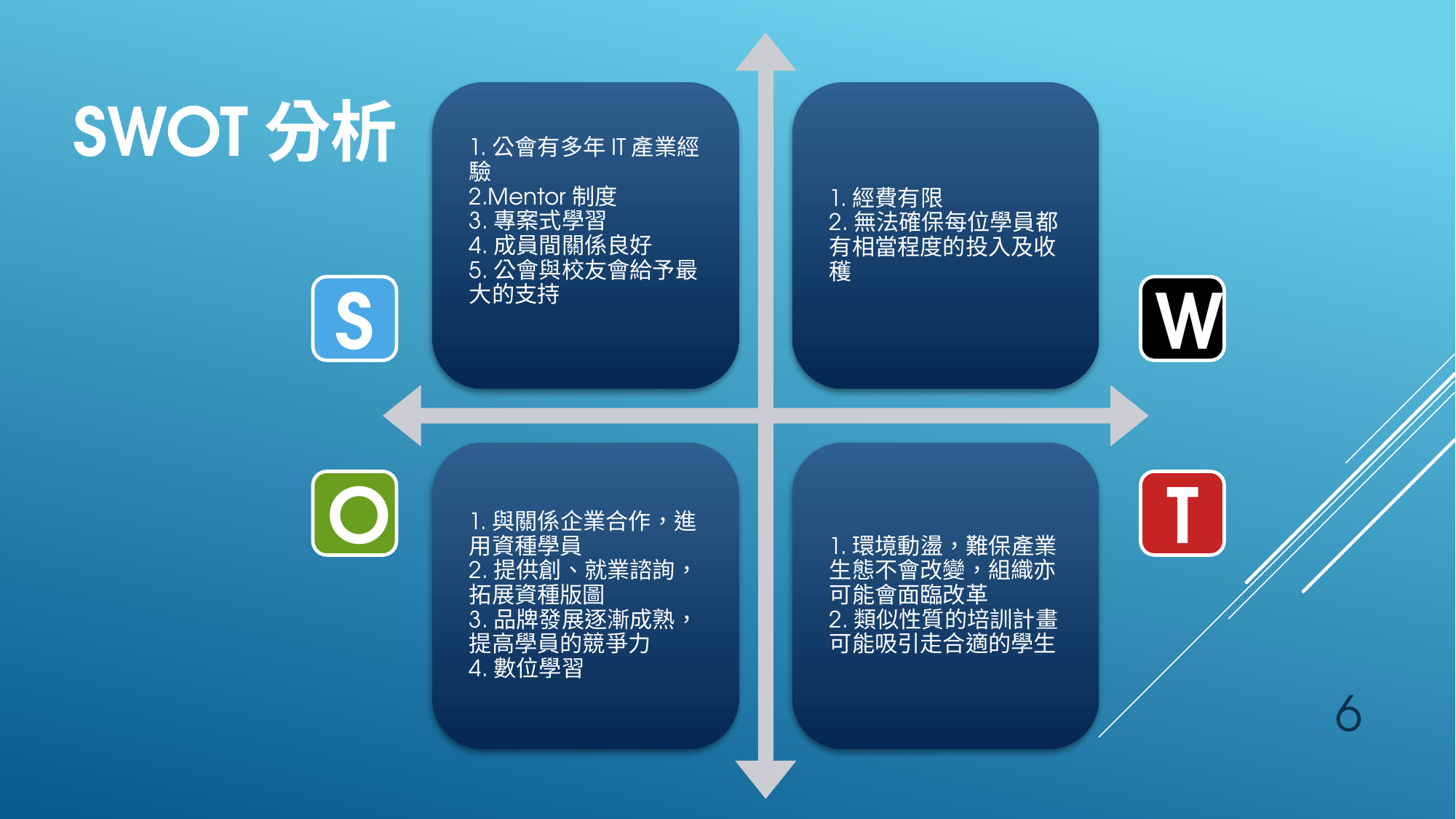

1.公會有多年IT產業經驗
2.Mentor制度
3.專案式學習
4.成員間關係良好
5.公會與校友會給予最大的支持
1.經費有限
2.無法確保每位學員都有相當程度的投入及收穫
1.與關係企業合作，進用資種學員
2.提供創、就業諮詢，拓展資種版圖
3.品牌發展逐漸成熟，提高學員的競爭力
4.數位學習
1.環境動盪，難保產業生態不會改變，組織亦可能會面臨改革
2.類似性質的培訓計畫可能吸引走合適的學生
# SWOT分析
S
W
O
T
6